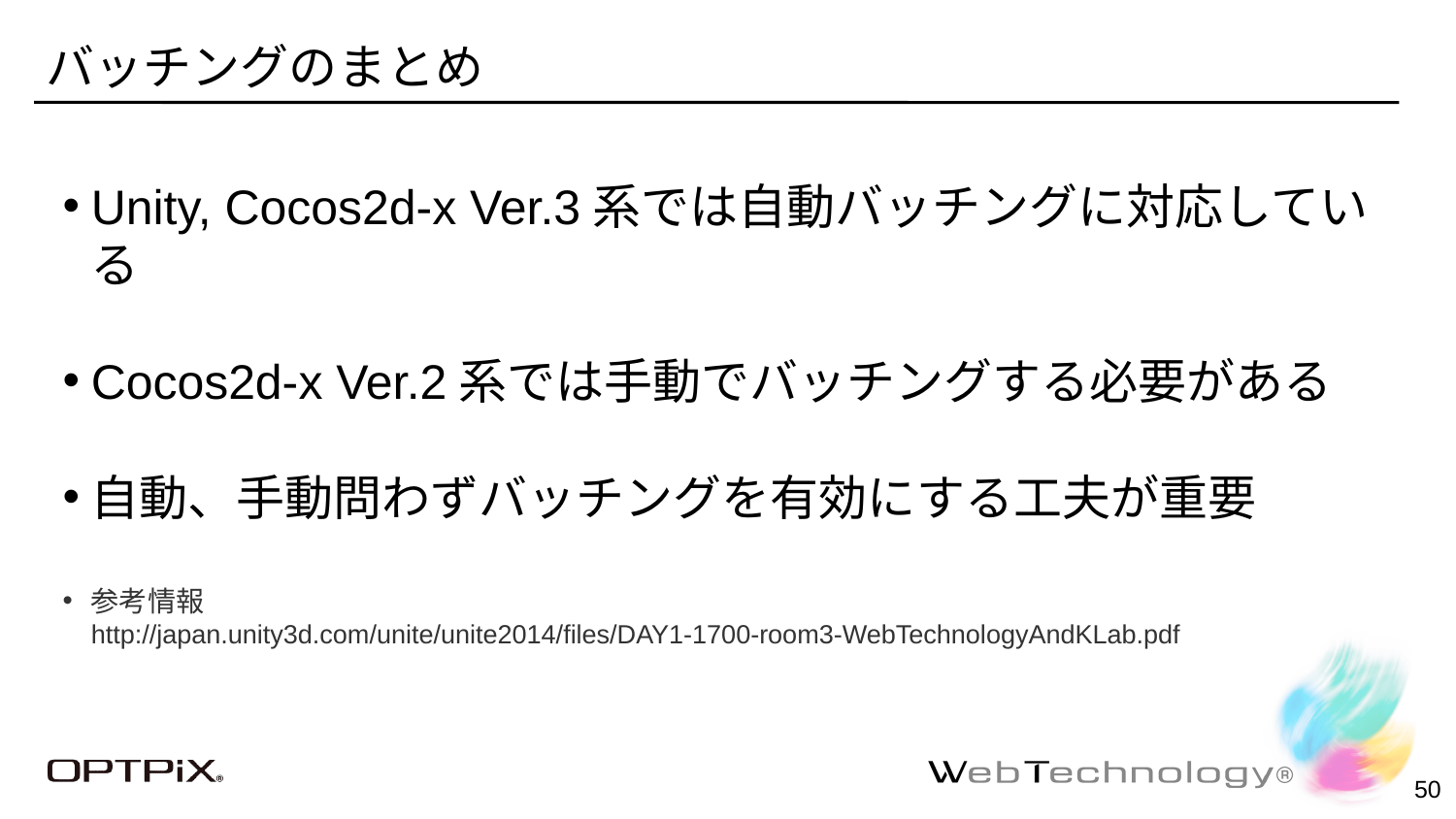

# バッチングのまとめ
Unity, Cocos2d-x Ver.3系では自動バッチングに対応している

Cocos2d-x Ver.2系では手動でバッチングする必要がある

自動、手動問わずバッチングを有効にする工夫が重要

参考情報
http://japan.unity3d.com/unite/unite2014/files/DAY1-1700-room3-WebTechnologyAndKLab.pdf
50